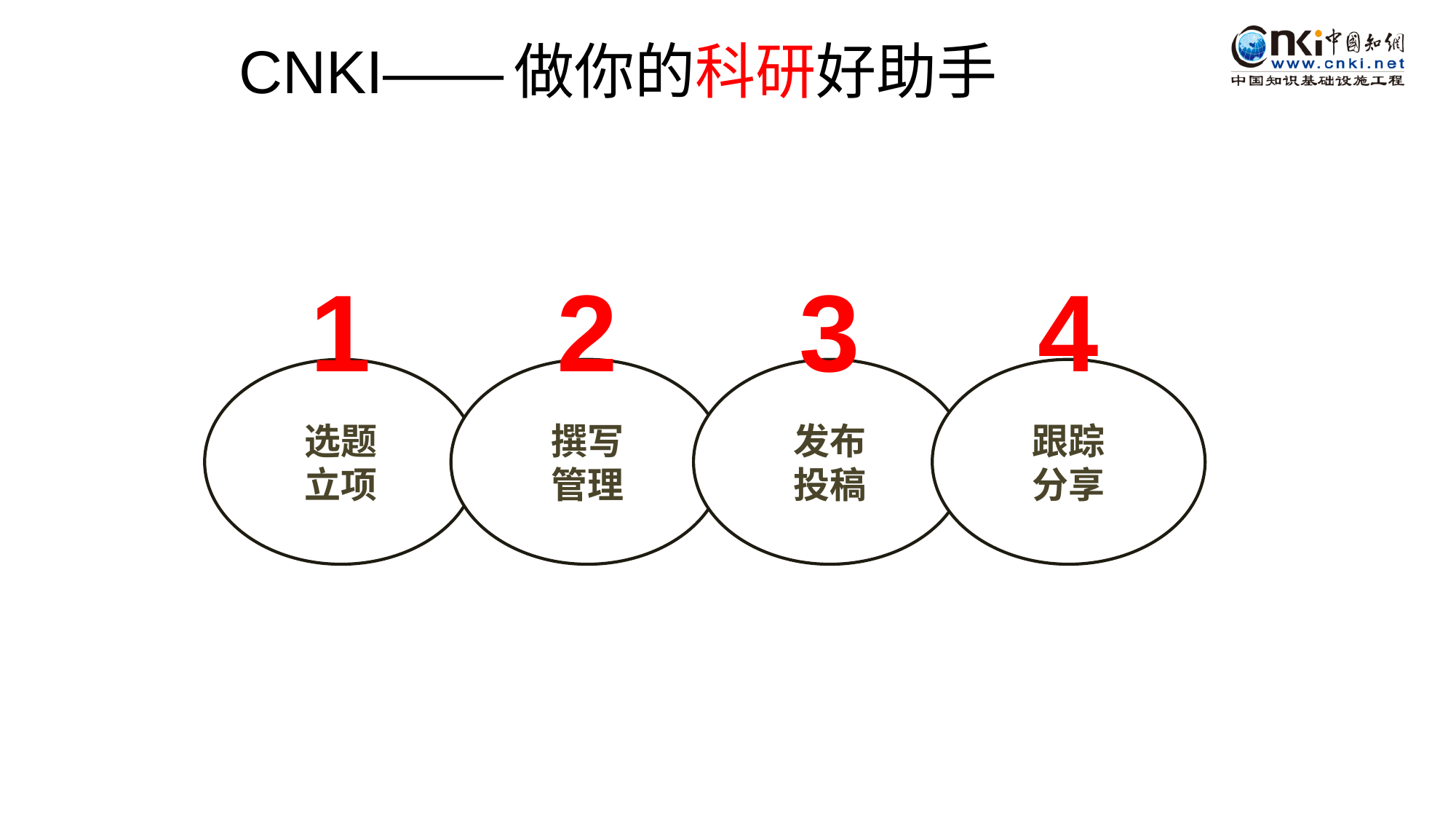

CNKI——做你的科研好助手
1
选题
立项
2
撰写
管理
3
发布
投稿
4
跟踪
分享